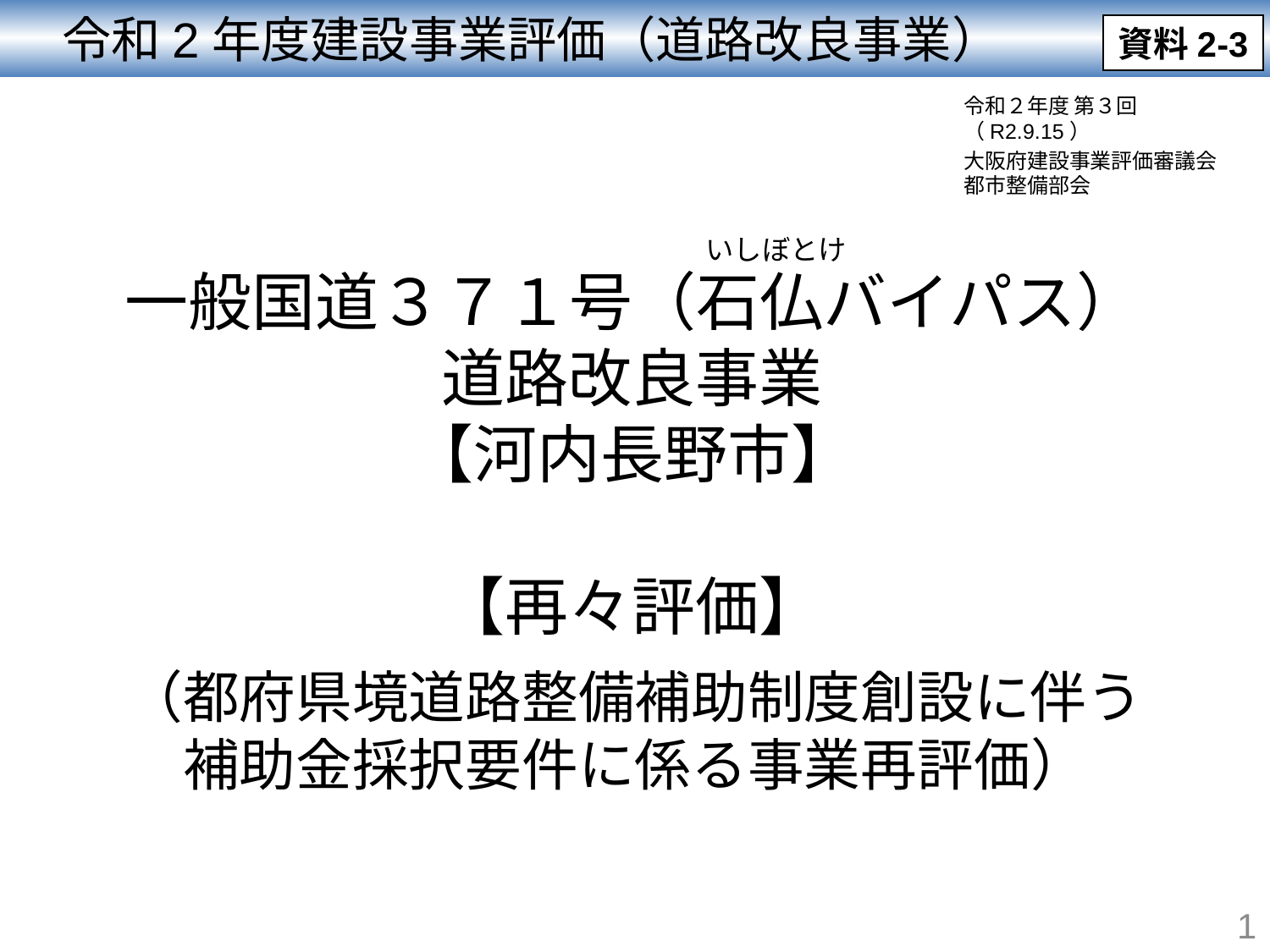

令和2年度建設事業評価（道路改良事業）
資料2-3
令和２年度 第３回（R2.9.15）
大阪府建設事業評価審議会　都市整備部会
　　　いしぼとけ
一般国道３７１号（石仏バイパス）
道路改良事業
【河内長野市】

【再々評価】

（都府県境道路整備補助制度創設に伴う
補助金採択要件に係る事業再評価）
1